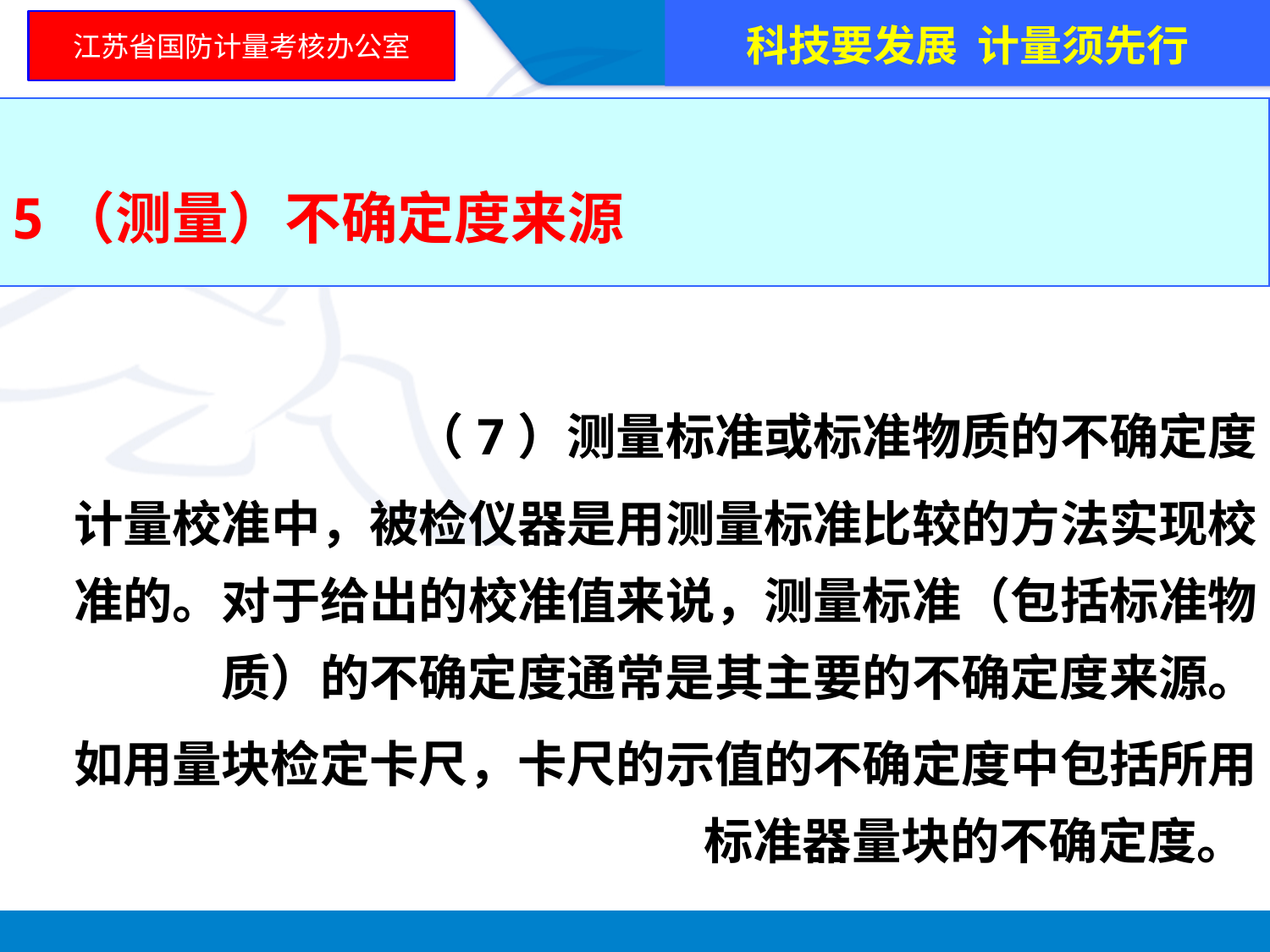

科技要发展  计量须先行
江苏省国防计量考核办公室
5（测量）不确定度来源

 （7）测量标准或标准物质的不确定度
 计量校准中，被检仪器是用测量标准比较的方法实现校准的。对于给出的校准值来说，测量标准（包括标准物质）的不确定度通常是其主要的不确定度来源。
如用量块检定卡尺，卡尺的示值的不确定度中包括所用标准器量块的不确定度。